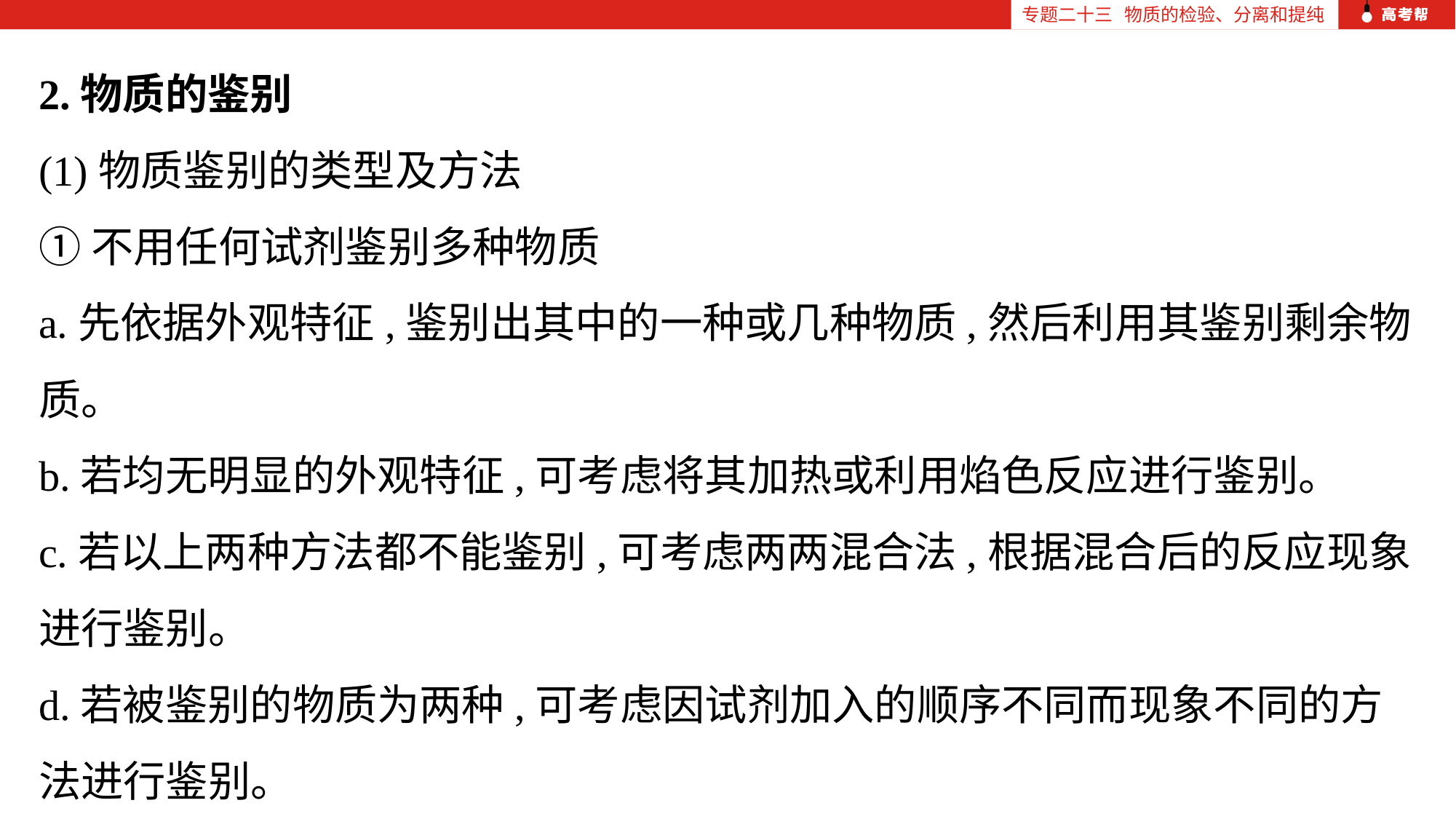

专题二十三   物质的检验、分离和提纯

2.物质的鉴别
(1)物质鉴别的类型及方法
①不用任何试剂鉴别多种物质
a.先依据外观特征,鉴别出其中的一种或几种物质,然后利用其鉴别剩余物质。
b.若均无明显的外观特征,可考虑将其加热或利用焰色反应进行鉴别。
c.若以上两种方法都不能鉴别,可考虑两两混合法,根据混合后的反应现象进行鉴别。
d.若被鉴别的物质为两种,可考虑因试剂加入的顺序不同而现象不同的方法进行鉴别。